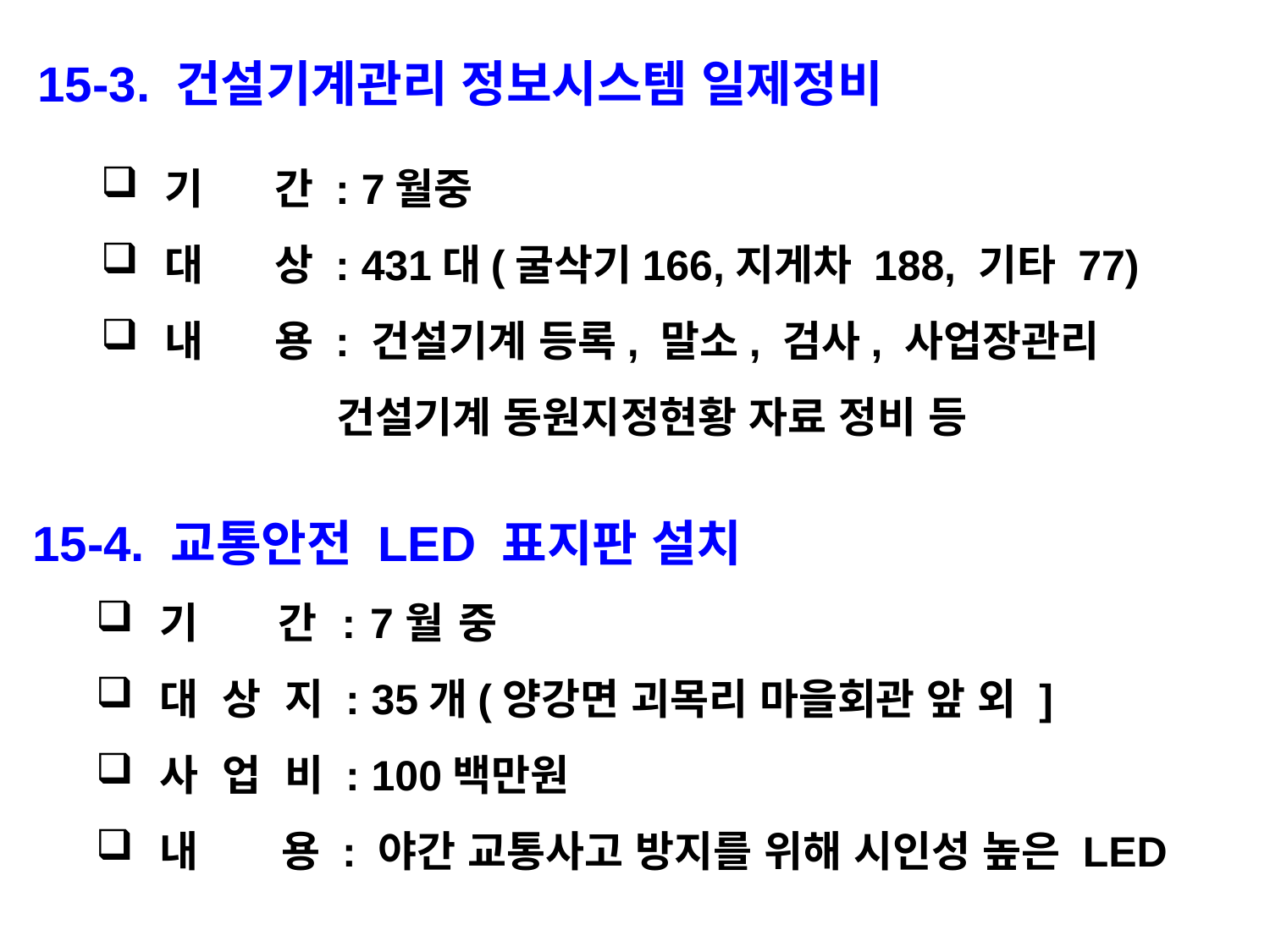

15-3. 건설기계관리 정보시스템 일제정비

기      간 : 7월중
대      상 : 431대(굴삭기166,지게차 188, 기타 77)
내      용 : 건설기계 등록, 말소, 검사, 사업장관리
                   건설기계 동원지정현황 자료 정비 등

15-4. 교통안전 LED 표지판 설치
기      간 : 7월 중
대  상  지 : 35개(양강면 괴목리 마을회관 앞 외 ]
사  업  비 : 100백만원
내       용 : 야간 교통사고 방지를 위해 시인성 높은 LED
                    교통표지판 설치